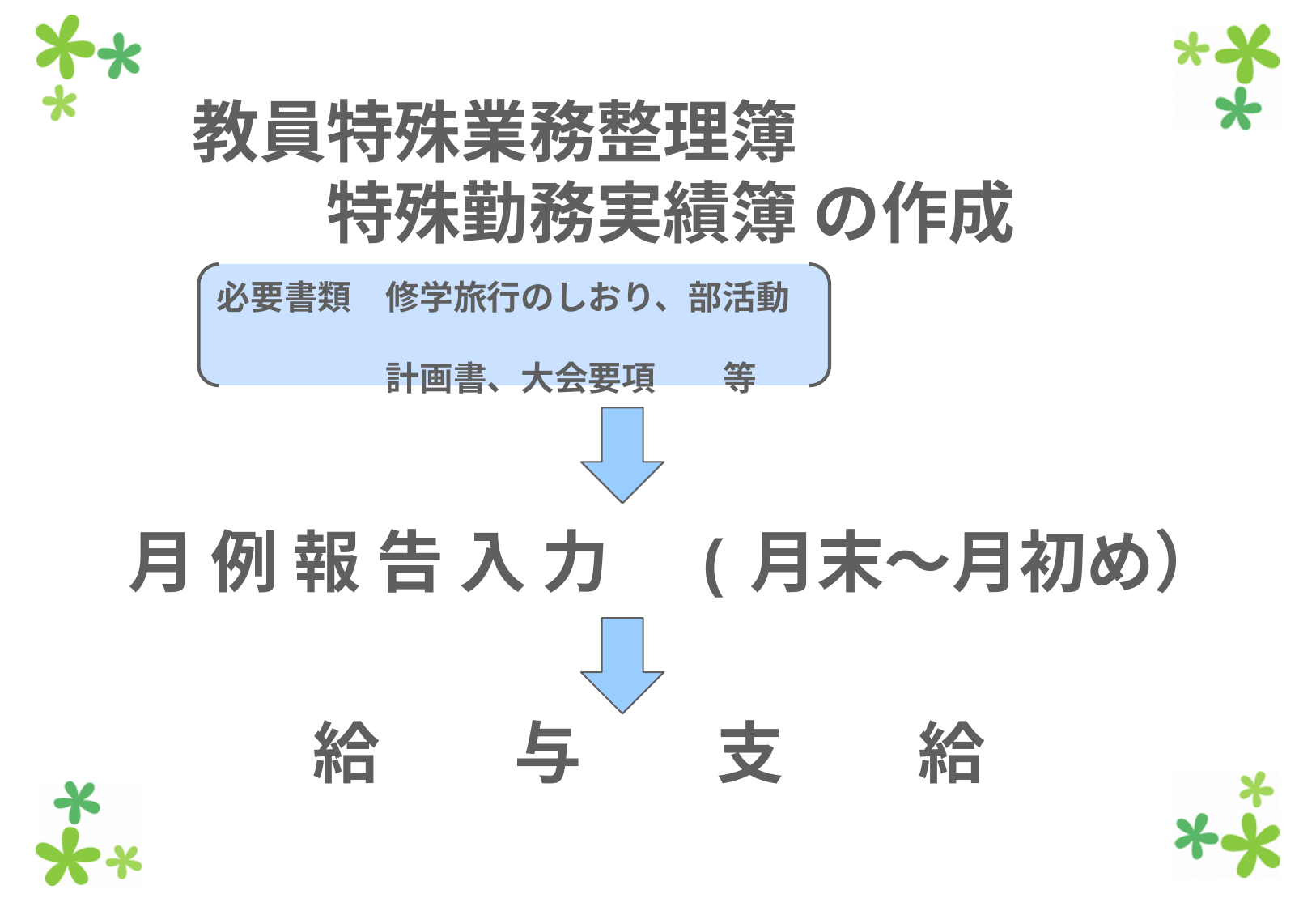

# 教員特殊業務整理簿 　　特殊勤務実績簿 の作成
必要書類　修学旅行のしおり、部活動
　　　　　計画書、大会要項　　等

月 例 報 告 入 力　(月末～月初め）

給　　与　　支　　給